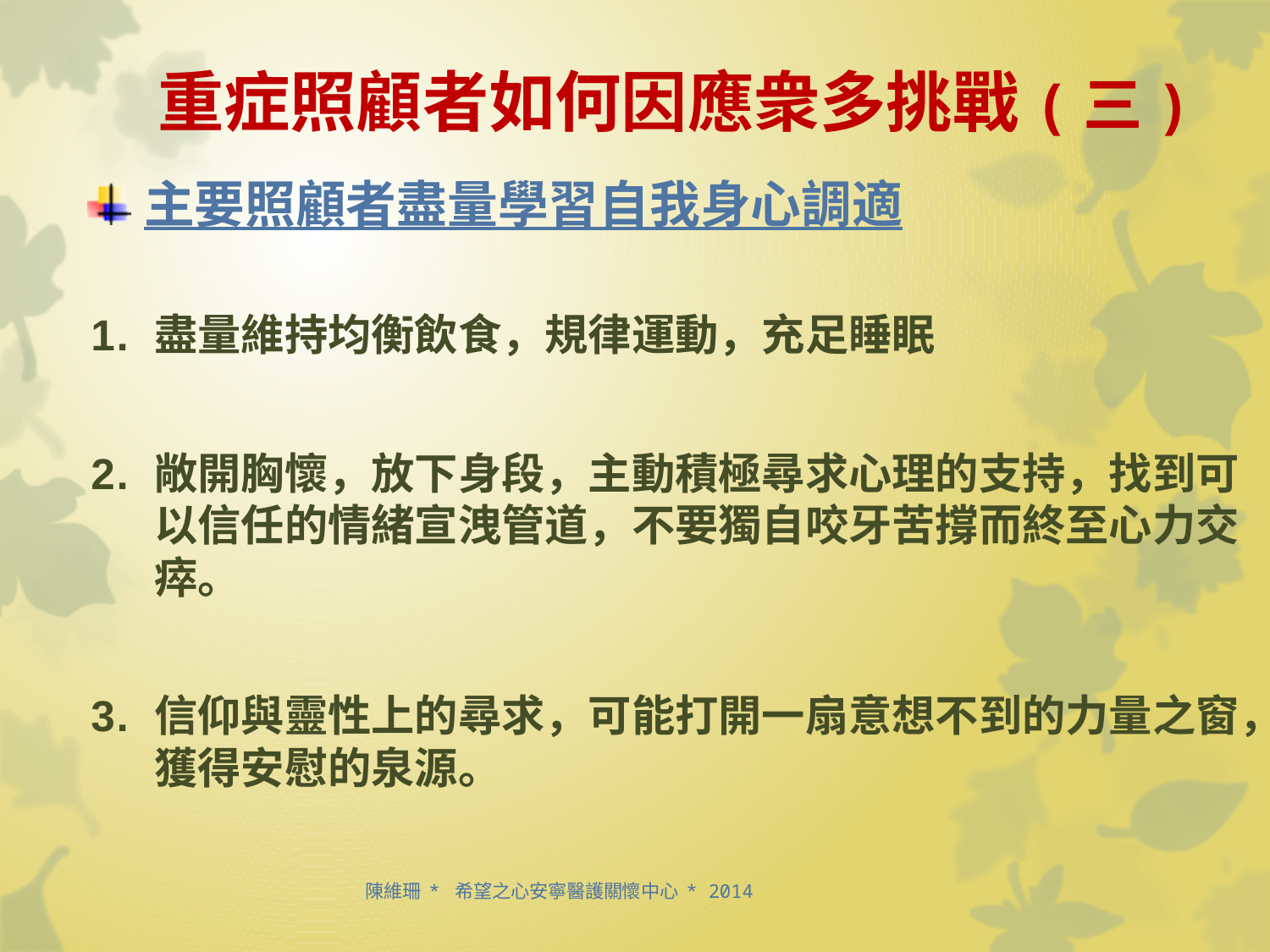

# 重症照顧者如何因應衆多挑戰(三)
主要照顧者盡量學習自我身心調適

盡量維持均衡飲食，規律運動，充足睡眠

敞開胸懷，放下身段，主動積極尋求心理的支持，找到可以信任的情緒宣洩管道，不要獨自咬牙苦撐而終至心力交瘁。

信仰與靈性上的尋求，可能打開一扇意想不到的力量之窗，獲得安慰的泉源。

　　　　　　　　　　　    陳維珊 * 希望之心安寧醫護關懷中心 * 2014